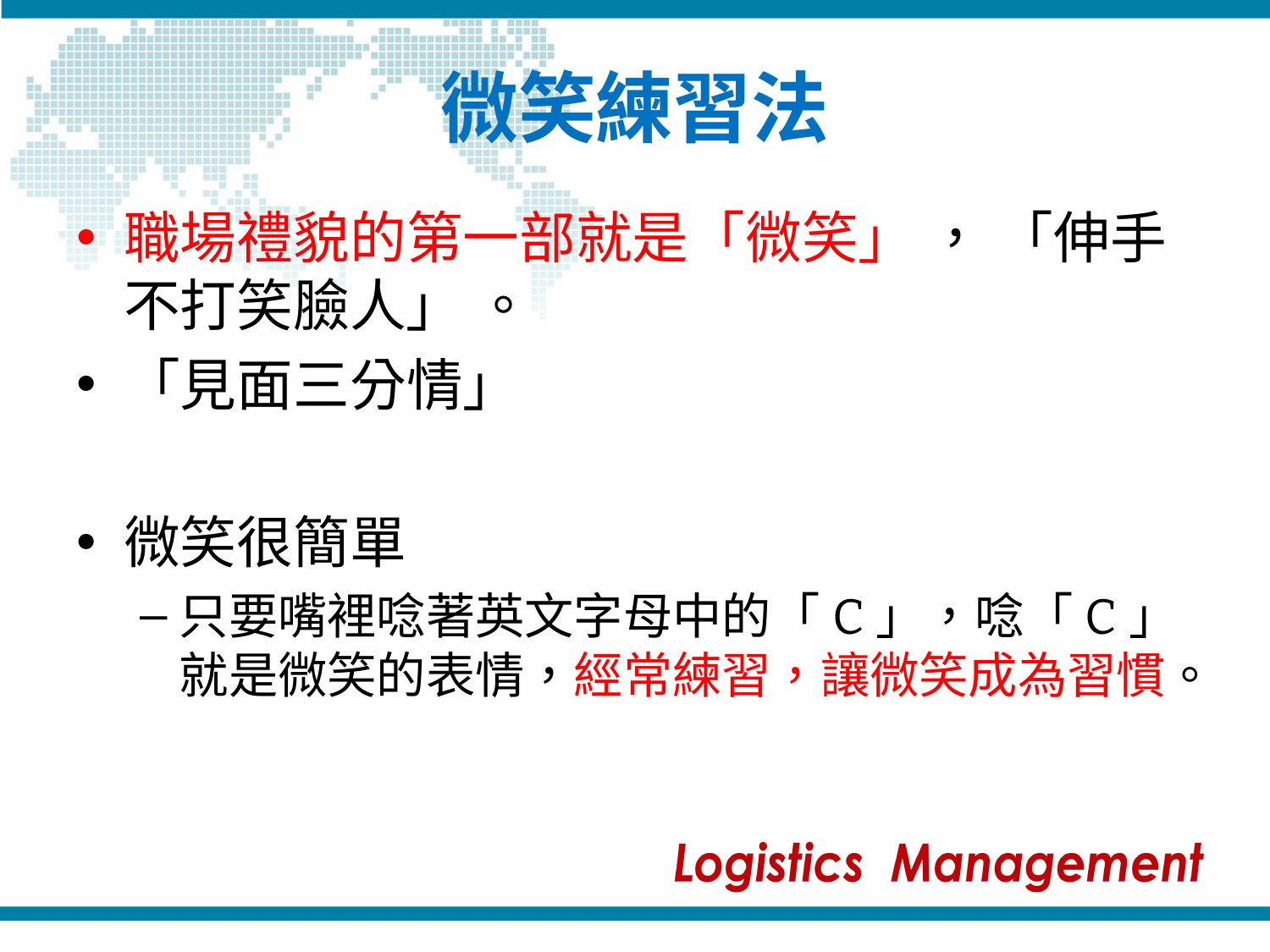

# 微笑練習法
職場禮貌的第一部就是「微笑」 ， 「伸手不打笑臉人」 。
「見面三分情」

微笑很簡單
只要嘴裡唸著英文字母中的「C」，唸「C」就是微笑的表情，經常練習，讓微笑成為習慣。